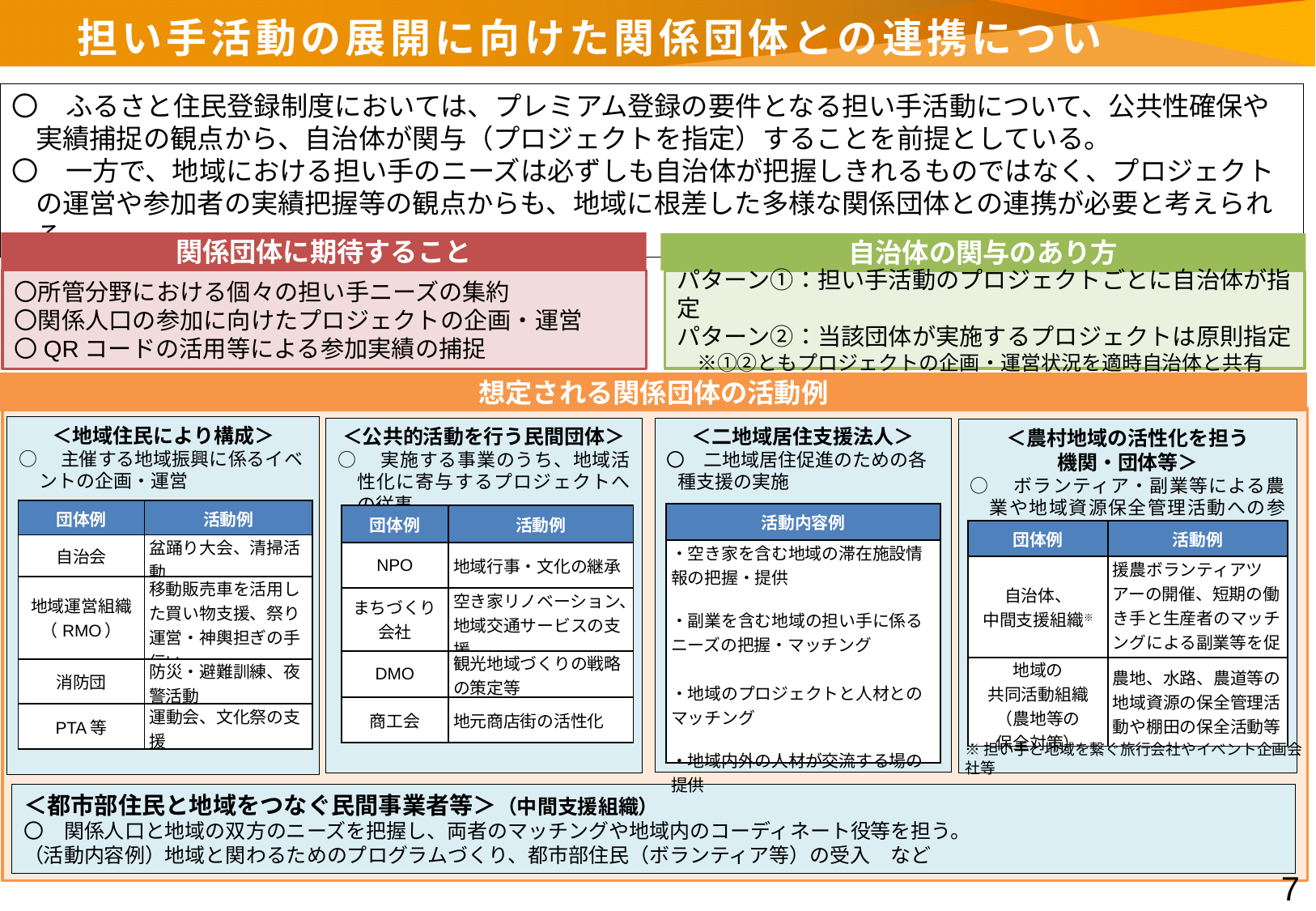

担い手活動の展開に向けた関係団体との連携について
〇　ふるさと住民登録制度においては、プレミアム登録の要件となる担い手活動について、公共性確保や実績捕捉の観点から、自治体が関与（プロジェクトを指定）することを前提としている。
〇　一方で、地域における担い手のニーズは必ずしも自治体が把握しきれるものではなく、プロジェクトの運営や参加者の実績把握等の観点からも、地域に根差した多様な関係団体との連携が必要と考えられる。
関係団体に期待すること
自治体の関与のあり方
〇所管分野における個々の担い手ニーズの集約
〇関係人口の参加に向けたプロジェクトの企画・運営
〇QRコードの活用等による参加実績の捕捉
パターン①：担い手活動のプロジェクトごとに自治体が指定
パターン②：当該団体が実施するプロジェクトは原則指定
　※①②ともプロジェクトの企画・運営状況を適時自治体と共有
想定される関係団体の活動例

＜地域住民により構成＞
○　主催する地域振興に係るイベントの企画・運営

＜公共的活動を行う民間団体＞
○　実施する事業のうち、地域活性化に寄与するプロジェクトへの従事

＜二地域居住支援法人＞
〇　二地域居住促進のための各種支援の実施
＜農村地域の活性化を担う
機関・団体等＞
○　ボランティア・副業等による農業や地域資源保全管理活動への参画促進

| 団体例 | 活動例 |
| --- | --- |
| 自治会 | 盆踊り大会、清掃活動 |
| 地域運営組織（RMO） | 移動販売車を活用した買い物支援、祭り運営・神輿担ぎの手伝い |
| 消防団 | 防災・避難訓練、夜警活動 |
| PTA等 | 運動会、文化祭の支援 |
| 活動内容例 |
| --- |
| ・空き家を含む地域の滞在施設情報の把握・提供 ・副業を含む地域の担い手に係るニーズの把握・マッチング ・地域のプロジェクトと人材とのマッチング ・地域内外の人材が交流する場の提供 |
| 団体例 | 活動例 |
| --- | --- |
| NPO | 地域行事・文化の継承 |
| まちづくり会社 | 空き家リノベーション、地域交通サービスの支援 |
| DMO | 観光地域づくりの戦略の策定等 |
| 商工会 | 地元商店街の活性化 |
| 団体例 | 活動例 |
| --- | --- |
| 自治体、 中間支援組織※ | 援農ボランティアツアーの開催、短期の働き手と生産者のマッチングによる副業等を促進 |
| 地域の 共同活動組織 （農地等の 保全対策） | 農地、水路、農道等の地域資源の保全管理活動や棚田の保全活動等 |
※担い手と地域を繋ぐ旅行会社やイベント企画会社等
＜都市部住民と地域をつなぐ民間事業者等＞（中間支援組織）
〇　関係人口と地域の双方のニーズを把握し、両者のマッチングや地域内のコーディネート役等を担う。
（活動内容例）地域と関わるためのプログラムづくり、都市部住民（ボランティア等）の受入　など
7